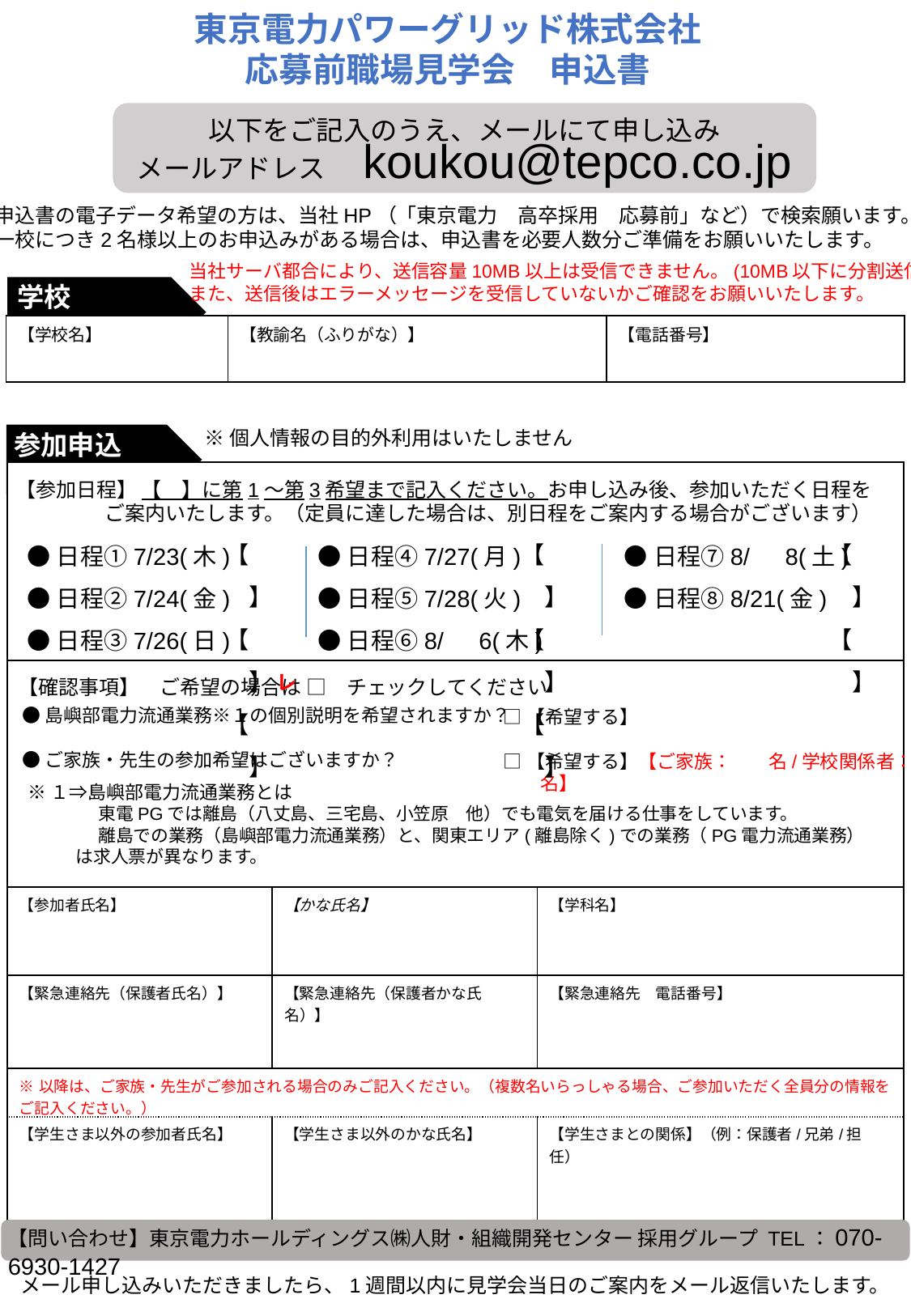

東京電力パワーグリッド株式会社
応募前職場見学会　申込書
以下をご記入のうえ、メールにて申し込み
メールアドレス　koukou@tepco.co.jp

※申込書の電子データ希望の方は、当社HP（「東京電力　高卒採用　応募前」など）で検索願います。
※一校につき2名様以上のお申込みがある場合は、申込書を必要人数分ご準備をお願いいたします。
当社サーバ都合により、送信容量10MB以上は受信できません。(10MB以下に分割送信)
また、送信後はエラーメッセージを受信していないかご確認をお願いいたします。
学校

| 【学校名】 | 【教諭名（ふりがな）】 | 【電話番号】 |
| --- | --- | --- |
※個人情報の目的外利用はいたしません
参加申込

|  |  |  |
| --- | --- | --- |
|  |  |  |
| 【参加者氏名】 | 【かな氏名】 | 【学科名】 |
| 【緊急連絡先（保護者氏名）】 | 【緊急連絡先（保護者かな氏名）】 | 【緊急連絡先　電話番号】 |
| ※以降は、ご家族・先生がご参加される場合のみご記入ください。（複数名いらっしゃる場合、ご参加いただく全員分の情報をご記入ください。） |  |  |
| 【学生さま以外の参加者氏名】 | 【学生さま以外のかな氏名】 | 【学生さまとの関係】（例：保護者/兄弟/担任） |
【参加日程】 【　】に第1～第3希望まで記入ください。お申し込み後、参加いただく日程をご案内いたします。（定員に達した場合は、別日程をご案内する場合がございます）

【　　　】
【　　　】
【　　　】
●日程①7/23(木)
●日程②7/24(金)
●日程③7/26(日)
【　　　】
【　　　】
【　　　】
●日程④7/27(月)
●日程⑤7/28(火)
●日程⑥8/　6(木)
【　　　】
【　　　】
●日程⑦8/　8(土)
●日程⑧8/21(金)
【確認事項】　ご希望の場合は □　チェックしてください
レ
●島嶼部電力流通業務※１の個別説明を希望されますか？

●ご家族・先生の参加希望はございますか？
□【希望する】

□【希望する】【ご家族：　　名/学校関係者：　　名】
※１⇒島嶼部電力流通業務とは
　　　　東電PGでは離島（八丈島、三宅島、小笠原　他）でも電気を届ける仕事をしています。
　　　　離島での業務（島嶼部電力流通業務）と、関東エリア(離島除く)での業務（PG電力流通業務）は求人票が異なります。
【問い合わせ】東京電力ホールディングス㈱人財・組織開発センター 採用グループ TEL：070-6930-1427

メール申し込みいただきましたら、1週間以内に見学会当日のご案内をメール返信いたします。